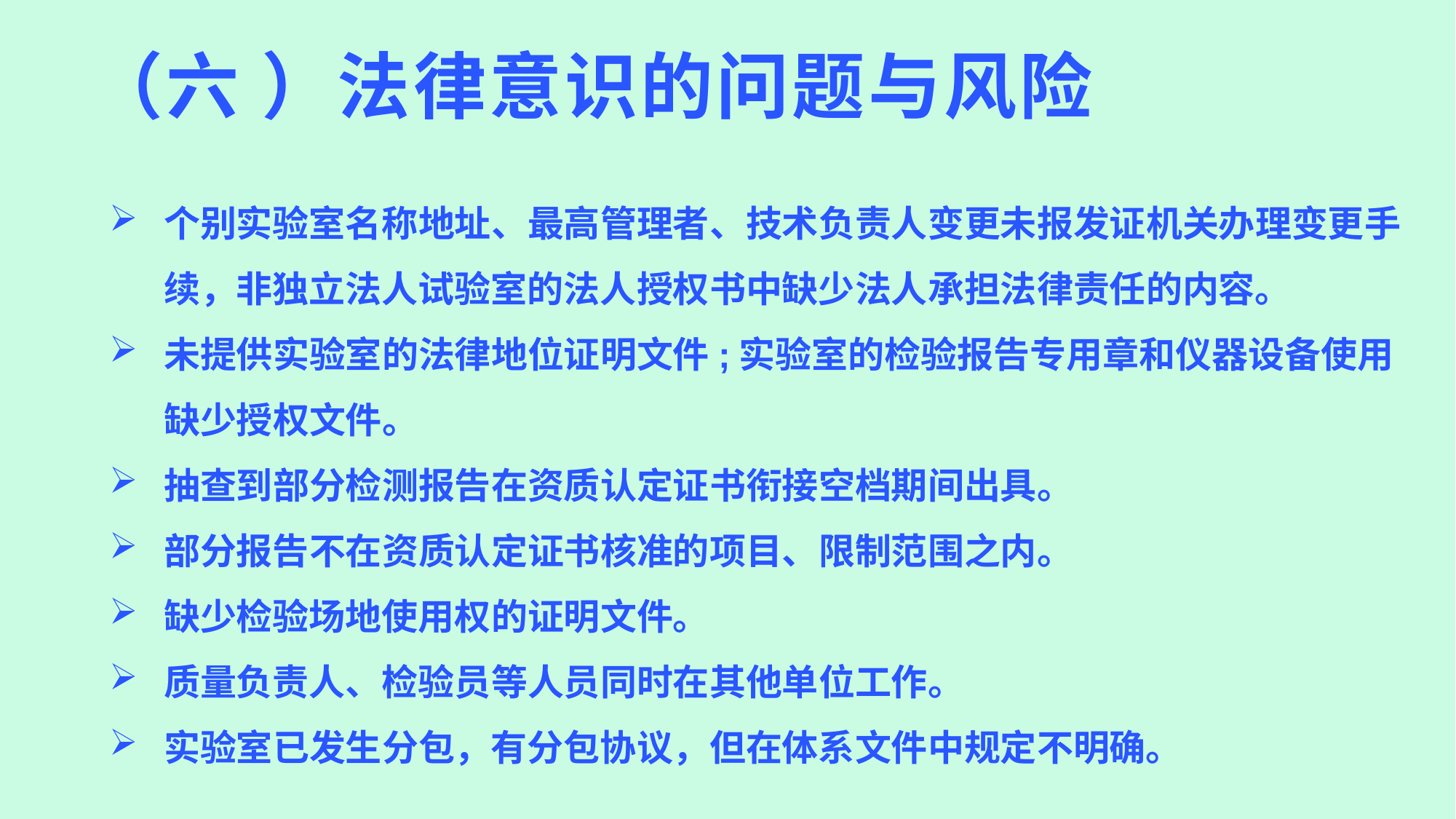

# （六 ）法律意识的问题与风险
个别实验室名称地址、最高管理者、技术负责人变更未报发证机关办理变更手续，非独立法人试验室的法人授权书中缺少法人承担法律责任的内容。
未提供实验室的法律地位证明文件;实验室的检验报告专用章和仪器设备使用缺少授权文件。
抽查到部分检测报告在资质认定证书衔接空档期间出具。
部分报告不在资质认定证书核准的项目、限制范围之内。
缺少检验场地使用权的证明文件。
质量负责人、检验员等人员同时在其他单位工作。
实验室已发生分包，有分包协议，但在体系文件中规定不明确。